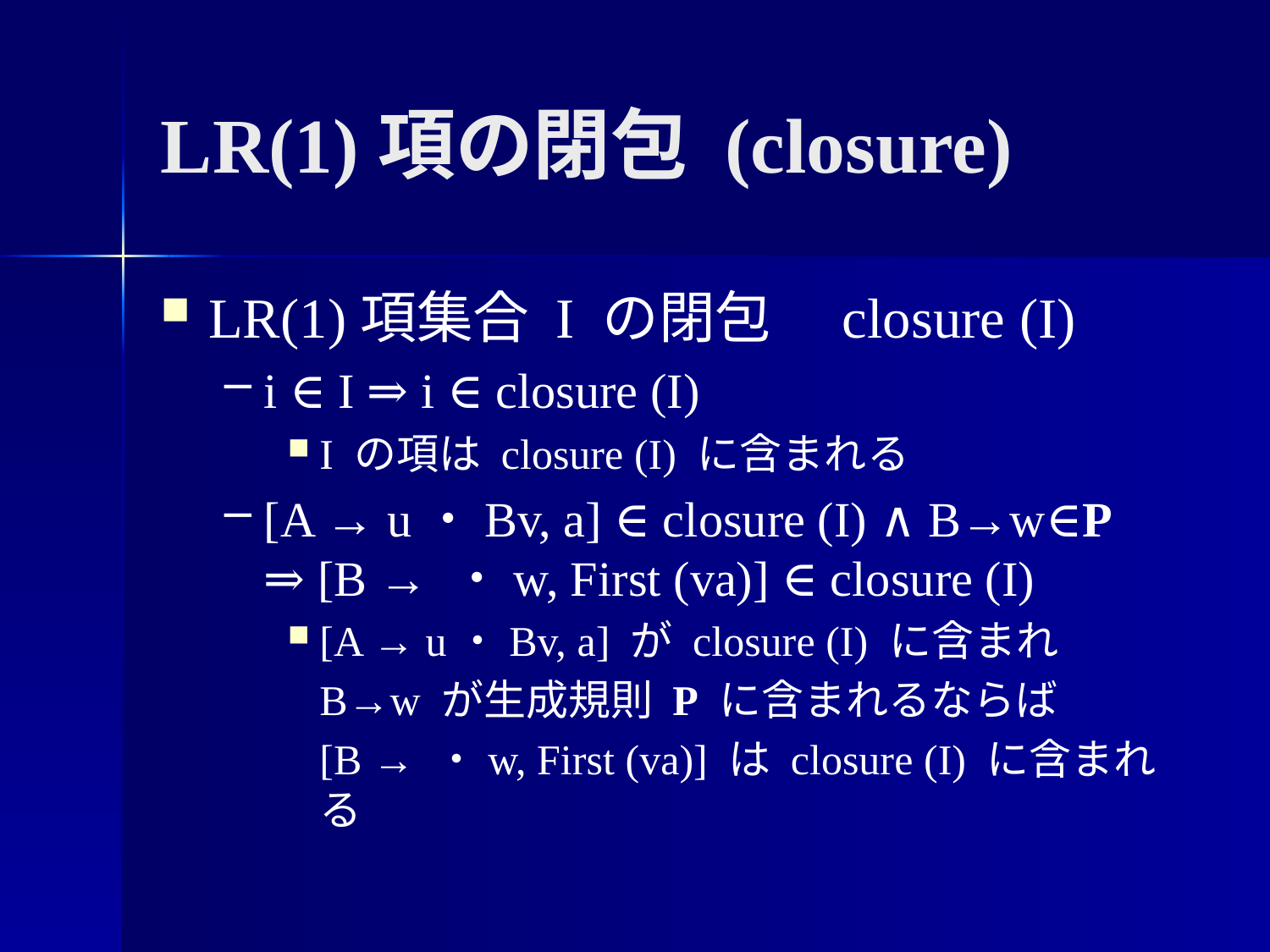

# LR(1)項の閉包 (closure)
LR(1)項集合 I の閉包　closure (I)
i ∈ I ⇒ i ∈ closure (I)
I の項は closure (I) に含まれる
[A → u・Bv, a] ∈ closure (I) ∧ B→w∈P	⇒ [B → ・w, First (va)] ∈ closure (I)
[A → u・Bv, a] が closure (I) に含まれ
   B→w が生成規則 P に含まれるならば
   [B → ・w, First (va)] は closure (I) に含まれる